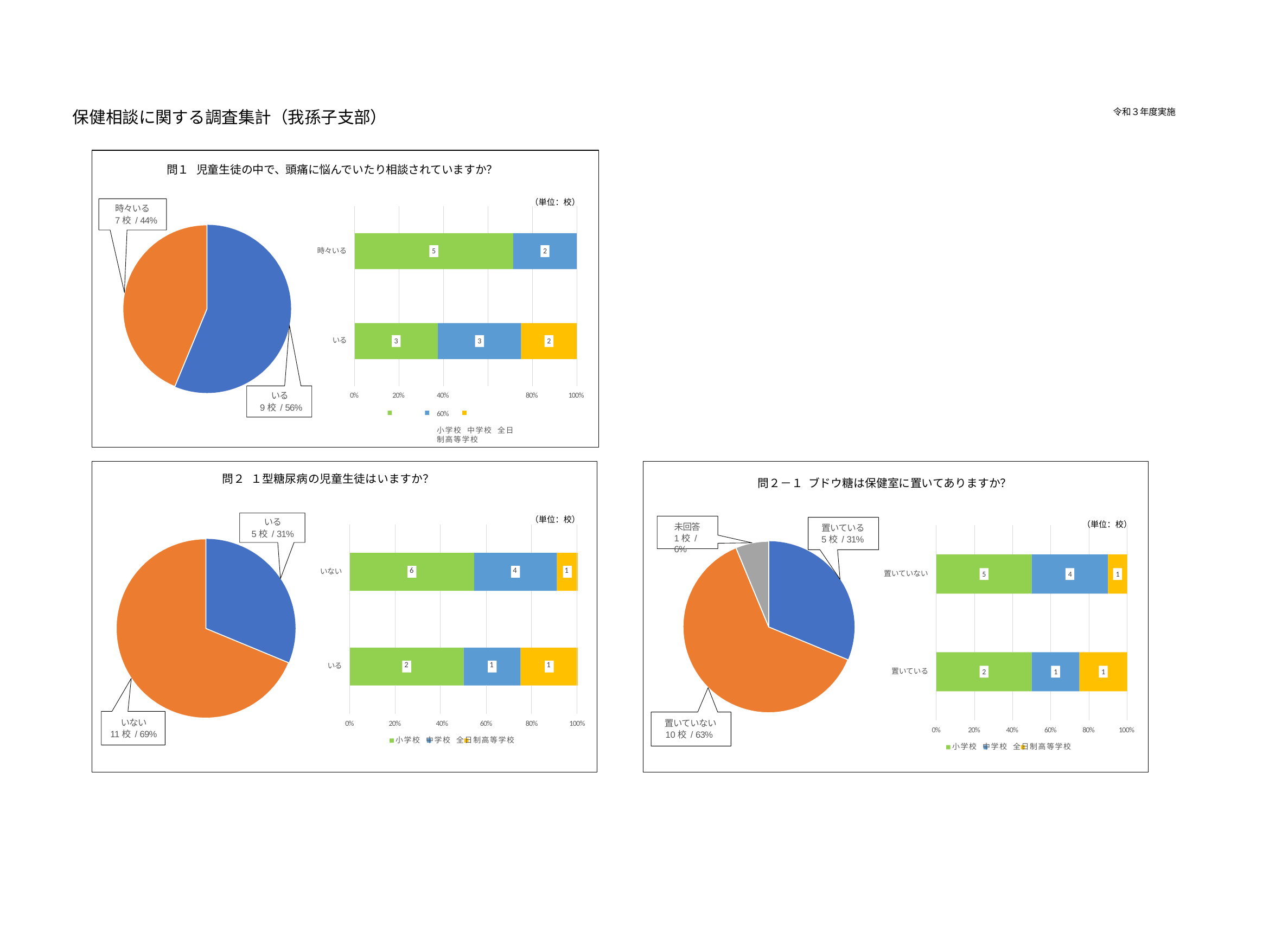

令和３年度実施
保健相談に関する調査集計（我孫子支部）

問１   児童生徒の中で、頭痛に悩んでいたり相談されていますか？
（単位：校）

時々いる
7校 / 44%

時々いる
5
2

いる
3
3
2

いる
9校 / 56%
0%
20%
80%
100%
40%	60%
小学校  中学校  全日制高等学校

問２  １型糖尿病の児童生徒はいますか？
問２－１  ブドウ糖は保健室に置いてありますか？

（単位：校）
いる
5校 / 31%

（単位：校）
未回答
1校 / 6%
置いている
5校 / 31%
|  |  |  |  |  |  |  |  |  |
| --- | --- | --- | --- | --- | --- | --- | --- | --- |
| 6 |  |  |  | 4 |  |  |  | 1 |
|  |  |  |  |  |  |  |  |  |
| 2 |  |  | 1 |  |  | 1 |  |  |
|  |  |  |  |  |  |  |  |  |

いない
置いていない
5
4
1

いる
置いている
2
1
1

いない
11校 / 69%
置いていない
10校 / 63%
0%
20%	40%
60%
80%
100%
0%	20%	40%	60%
小学校  中学校  全日制高等学校
80%
100%
小学校  中学校  全日制高等学校